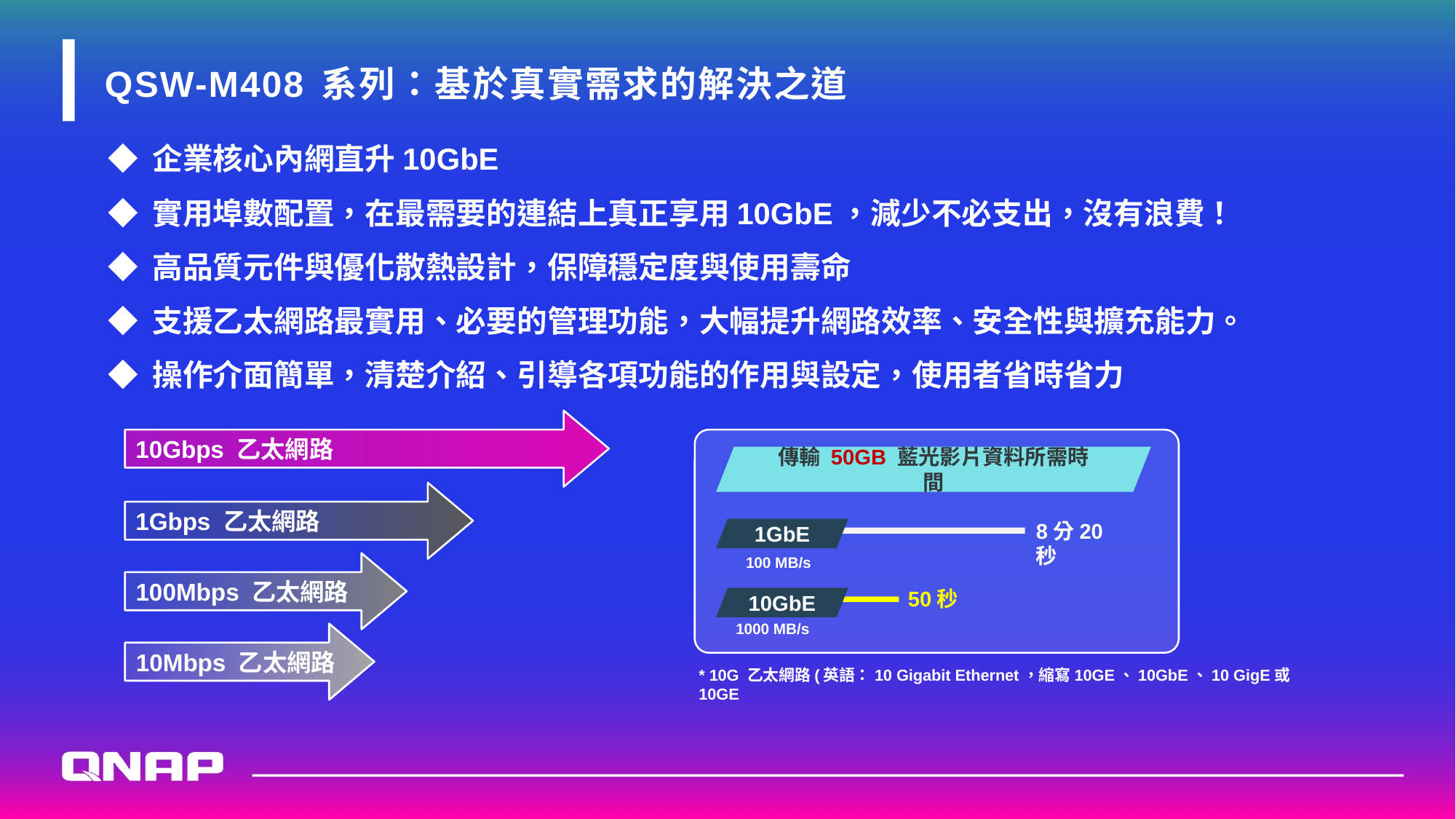

# QSW-M408 系列：基於真實需求的解決之道
◆ 企業核心內網直升10GbE
◆ 實用埠數配置，在最需要的連結上真正享用10GbE，減少不必支出，沒有浪費！
◆ 高品質元件與優化散熱設計，保障穩定度與使用壽命
◆ 支援乙太網路最實用、必要的管理功能，大幅提升網路效率、安全性與擴充能力。
◆ 操作介面簡單，清楚介紹、引導各項功能的作用與設定，使用者省時省力
10Gbps 乙太網路

傳輸 50GB 藍光影片資料所需時間
1Gbps 乙太網路
8分20秒
1GbE

100 MB/s
100Mbps 乙太網路
50秒
10GbE

1000 MB/s
10Mbps 乙太網路
* 10G 乙太網路(英語：10 Gigabit Ethernet，縮寫10GE、10GbE、10 GigE或10GE